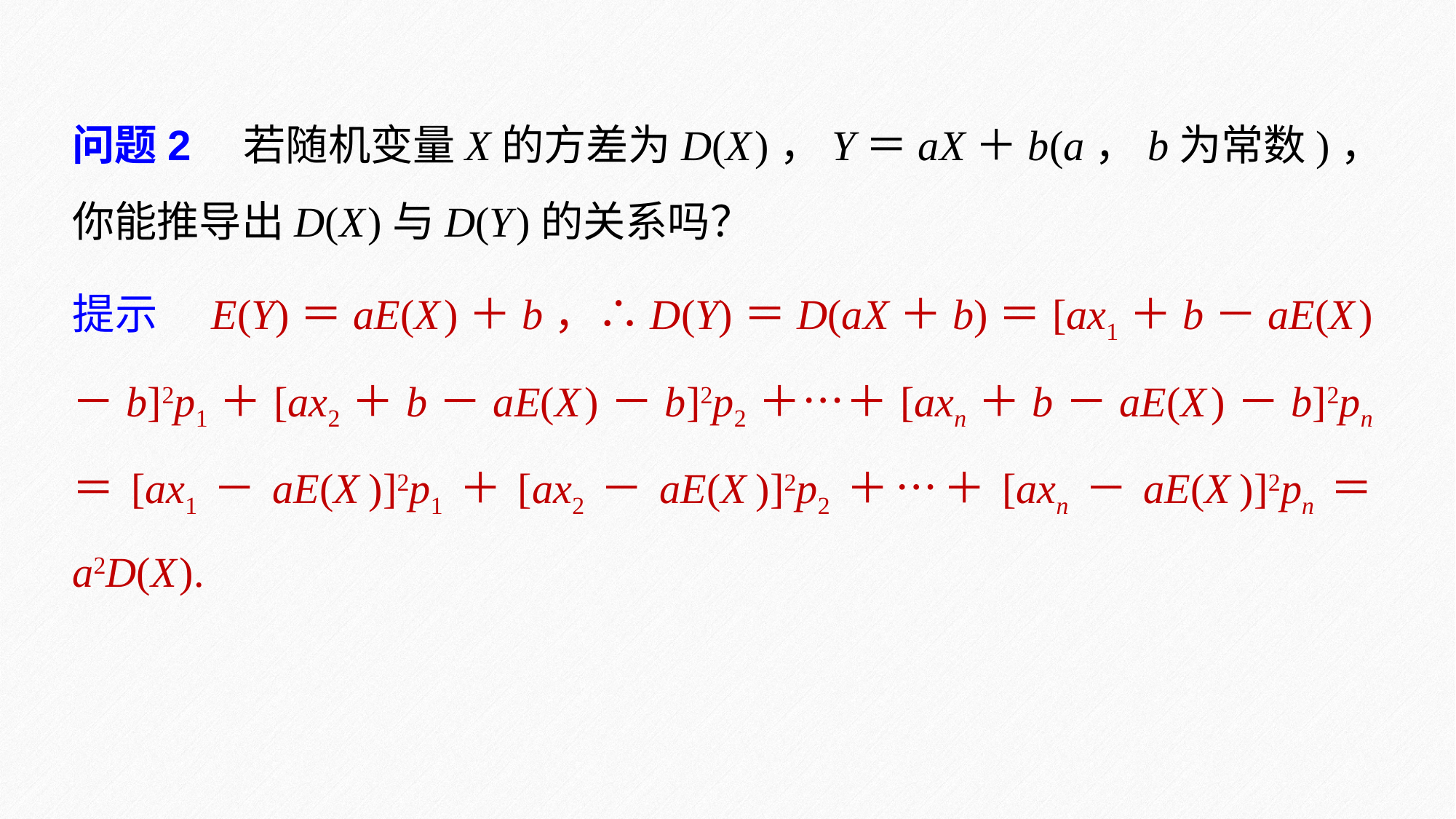

问题2　若随机变量X的方差为D(X )，Y＝aX＋b(a，b为常数)，你能推导出D(X )与D(Y )的关系吗？
提示　E(Y)＝aE(X )＋b，∴D(Y)＝D(aX＋b)＝[ax1＋b－aE(X )－b]2p1＋[ax2＋b－aE(X )－b]2p2＋…＋[axn＋b－aE(X )－b]2pn＝[ax1－aE(X )]2p1＋[ax2－aE(X )]2p2＋…＋[axn－aE(X )]2pn＝a2D(X ).